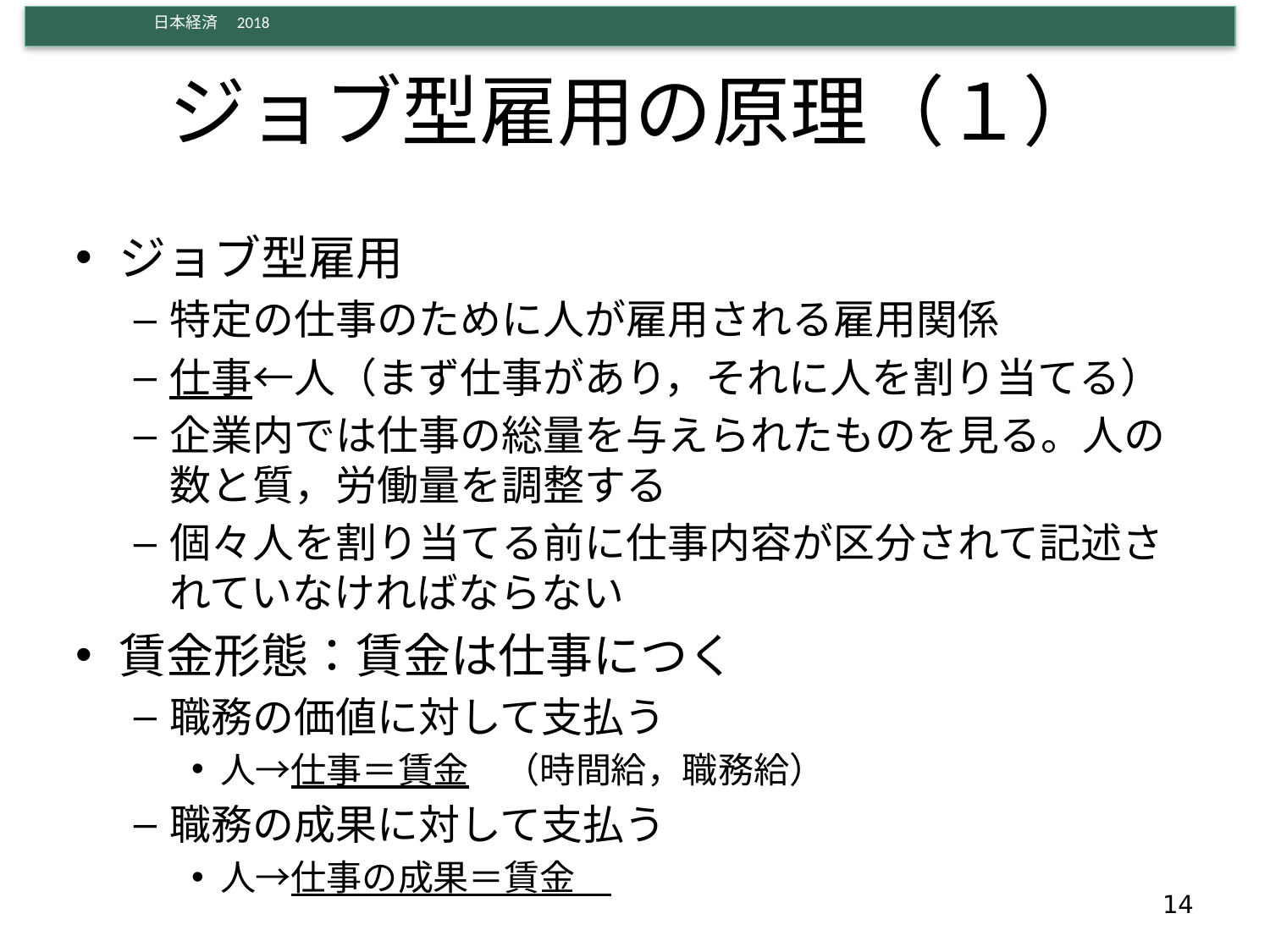

# ジョブ型雇用の原理（１）
ジョブ型雇用
特定の仕事のために人が雇用される雇用関係
仕事←人（まず仕事があり，それに人を割り当てる）
企業内では仕事の総量を与えられたものを見る。人の数と質，労働量を調整する
個々人を割り当てる前に仕事内容が区分されて記述されていなければならない
賃金形態：賃金は仕事につく
職務の価値に対して支払う
人→仕事＝賃金　（時間給，職務給）
職務の成果に対して支払う
人→仕事の成果＝賃金
14